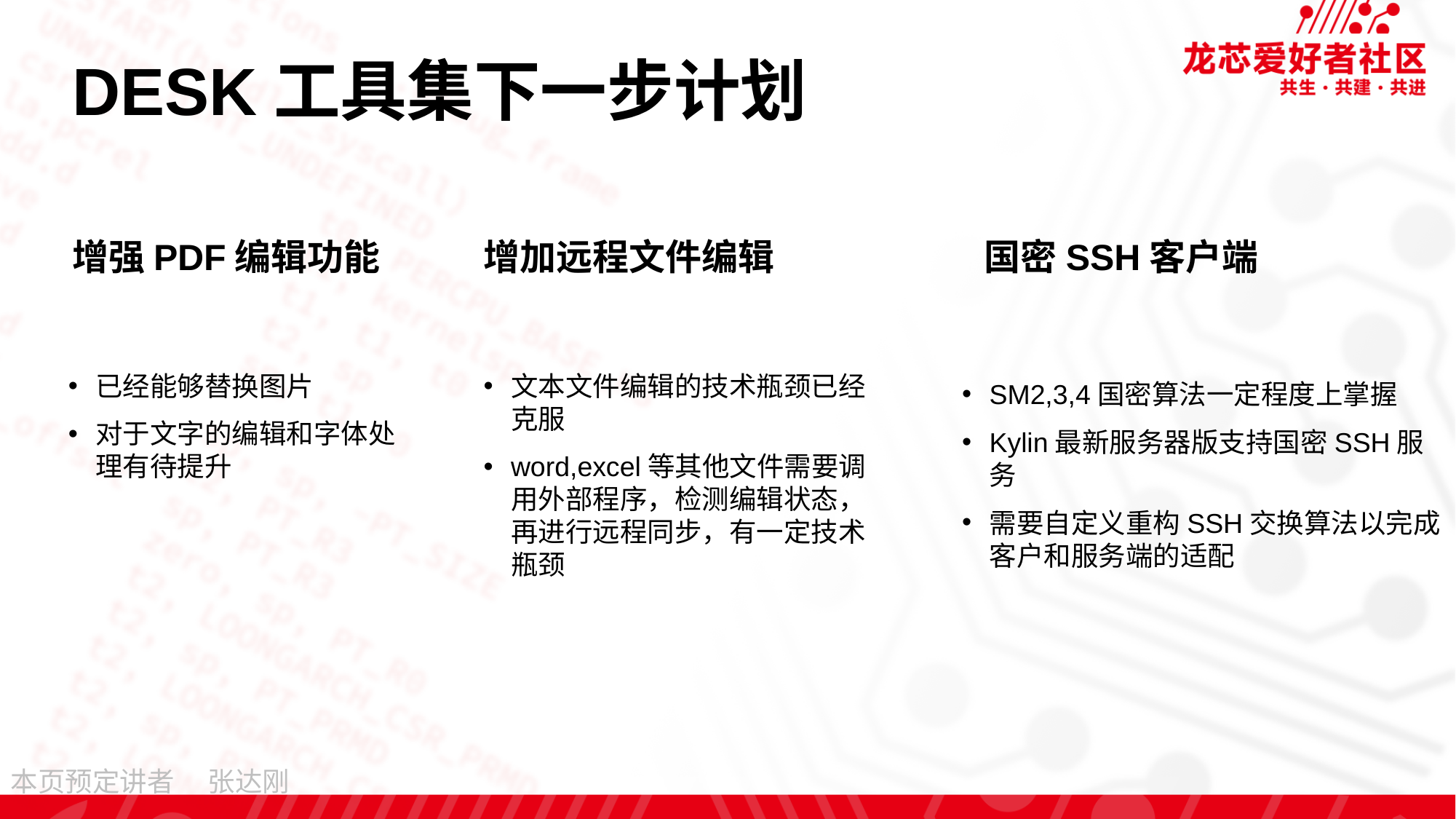

# DESK工具集下一步计划
增强PDF编辑功能
增加远程文件编辑
国密SSH客户端

已经能够替换图片
对于文字的编辑和字体处理有待提升

文本文件编辑的技术瓶颈已经克服
word,excel等其他文件需要调用外部程序，检测编辑状态，再进行远程同步，有一定技术瓶颈

SM2,3,4国密算法一定程度上掌握
Kylin最新服务器版支持国密SSH服务
需要自定义重构SSH交换算法以完成客户和服务端的适配
张达刚